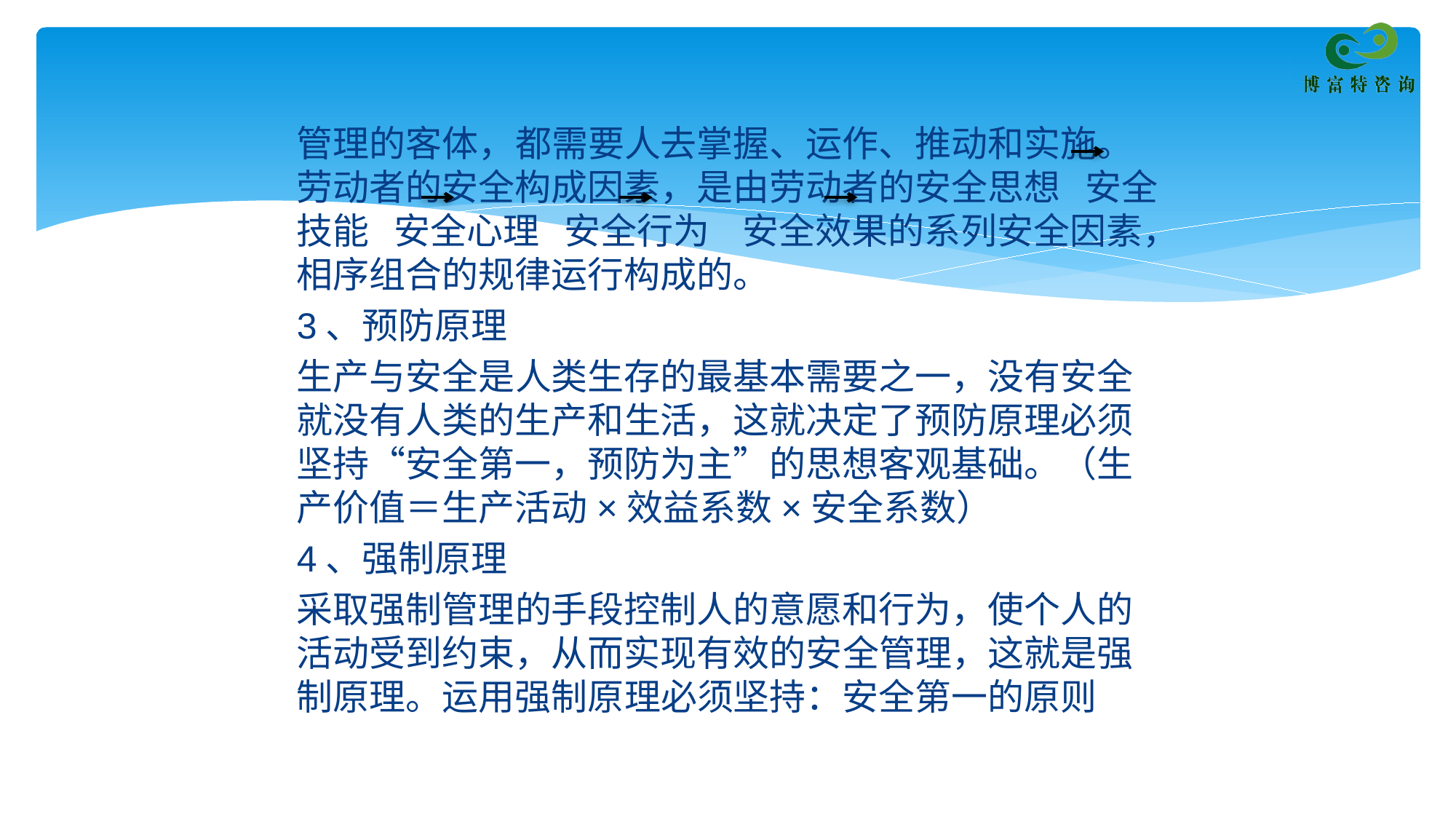

管理的客体，都需要人去掌握、运作、推动和实施。劳动者的安全构成因素，是由劳动者的安全思想   安全技能   安全心理   安全行为    安全效果的系列安全因素，相序组合的规律运行构成的。
3、预防原理
生产与安全是人类生存的最基本需要之一，没有安全就没有人类的生产和生活，这就决定了预防原理必须坚持“安全第一，预防为主”的思想客观基础。（生产价值＝生产活动×效益系数×安全系数）
4、强制原理
采取强制管理的手段控制人的意愿和行为，使个人的活动受到约束，从而实现有效的安全管理，这就是强制原理。运用强制原理必须坚持：安全第一的原则